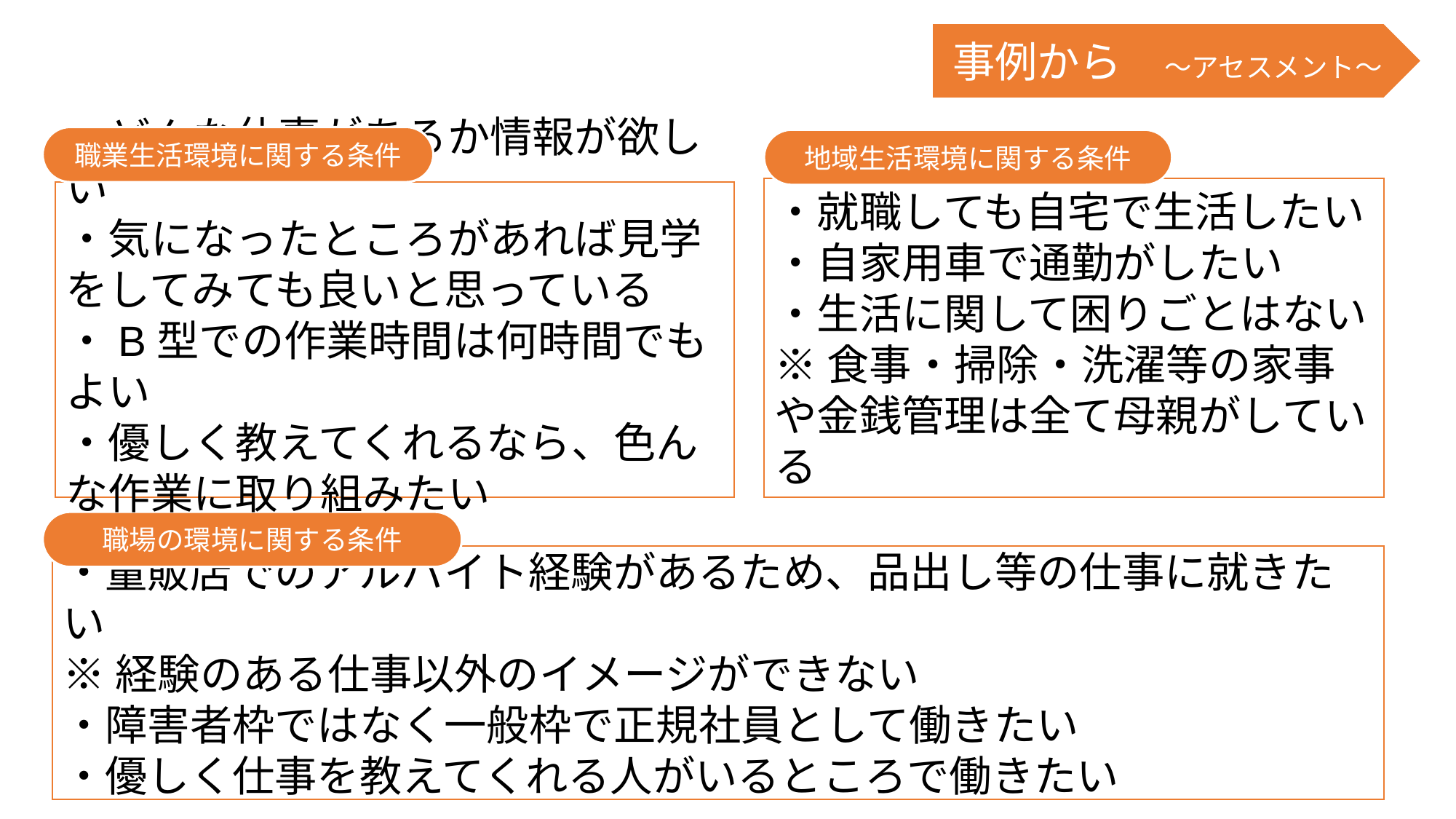

事例から　～アセスメント～
職業生活環境に関する条件
地域生活環境に関する条件
・就職しても自宅で生活したい
・自家用車で通勤がしたい
・生活に関して困りごとはない
※食事・掃除・洗濯等の家事や金銭管理は全て母親がしている
・どんな仕事があるか情報が欲しい
・気になったところがあれば見学をしてみても良いと思っている
・B型での作業時間は何時間でもよい
・優しく教えてくれるなら、色んな作業に取り組みたい
職場の環境に関する条件
・量販店でのアルバイト経験があるため、品出し等の仕事に就きたい
※経験のある仕事以外のイメージができない
・障害者枠ではなく一般枠で正規社員として働きたい
・優しく仕事を教えてくれる人がいるところで働きたい